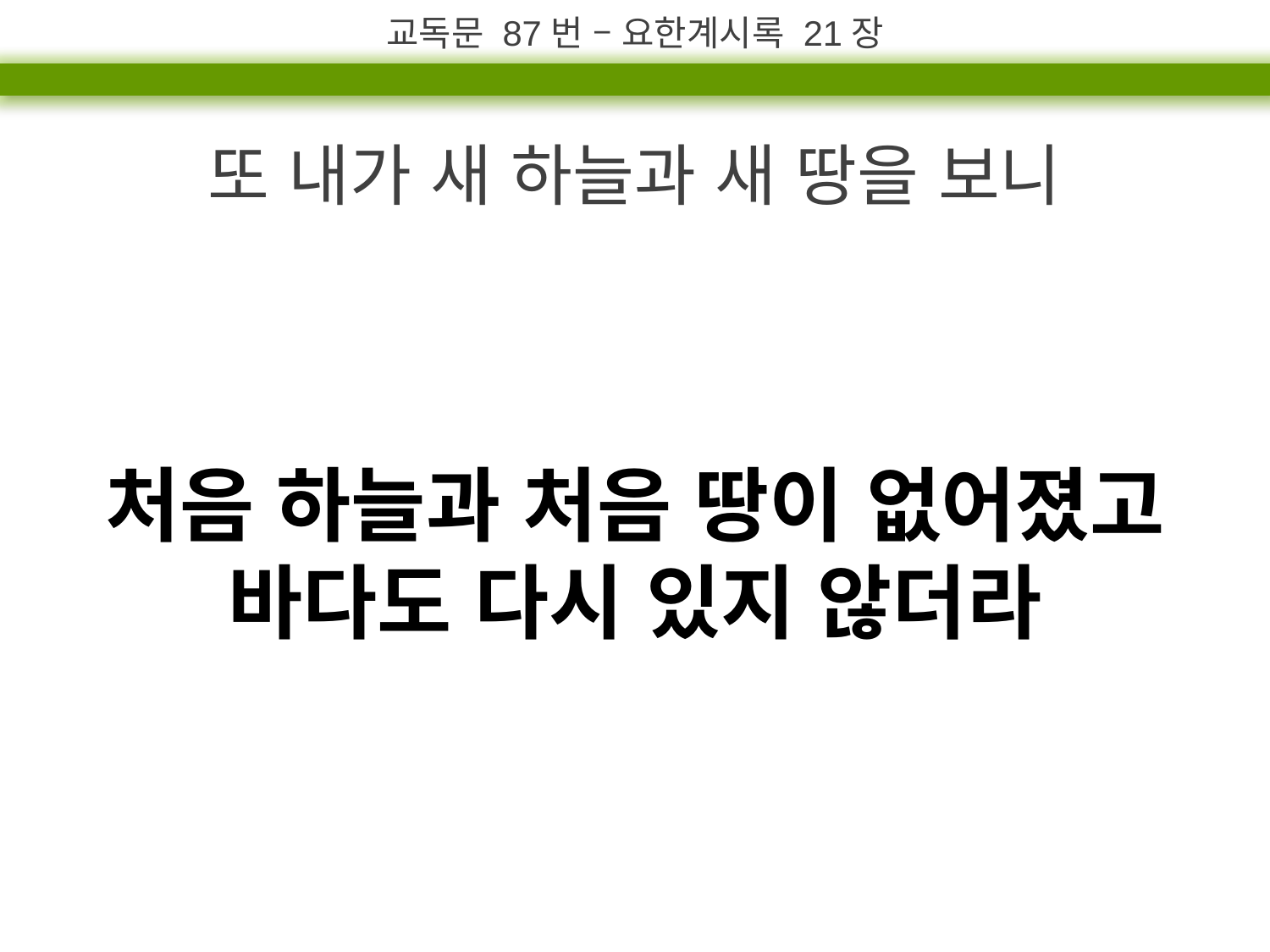

교독문 87번 – 요한계시록 21장

또 내가 새 하늘과 새 땅을 보니
처음 하늘과 처음 땅이 없어졌고
바다도 다시 있지 않더라